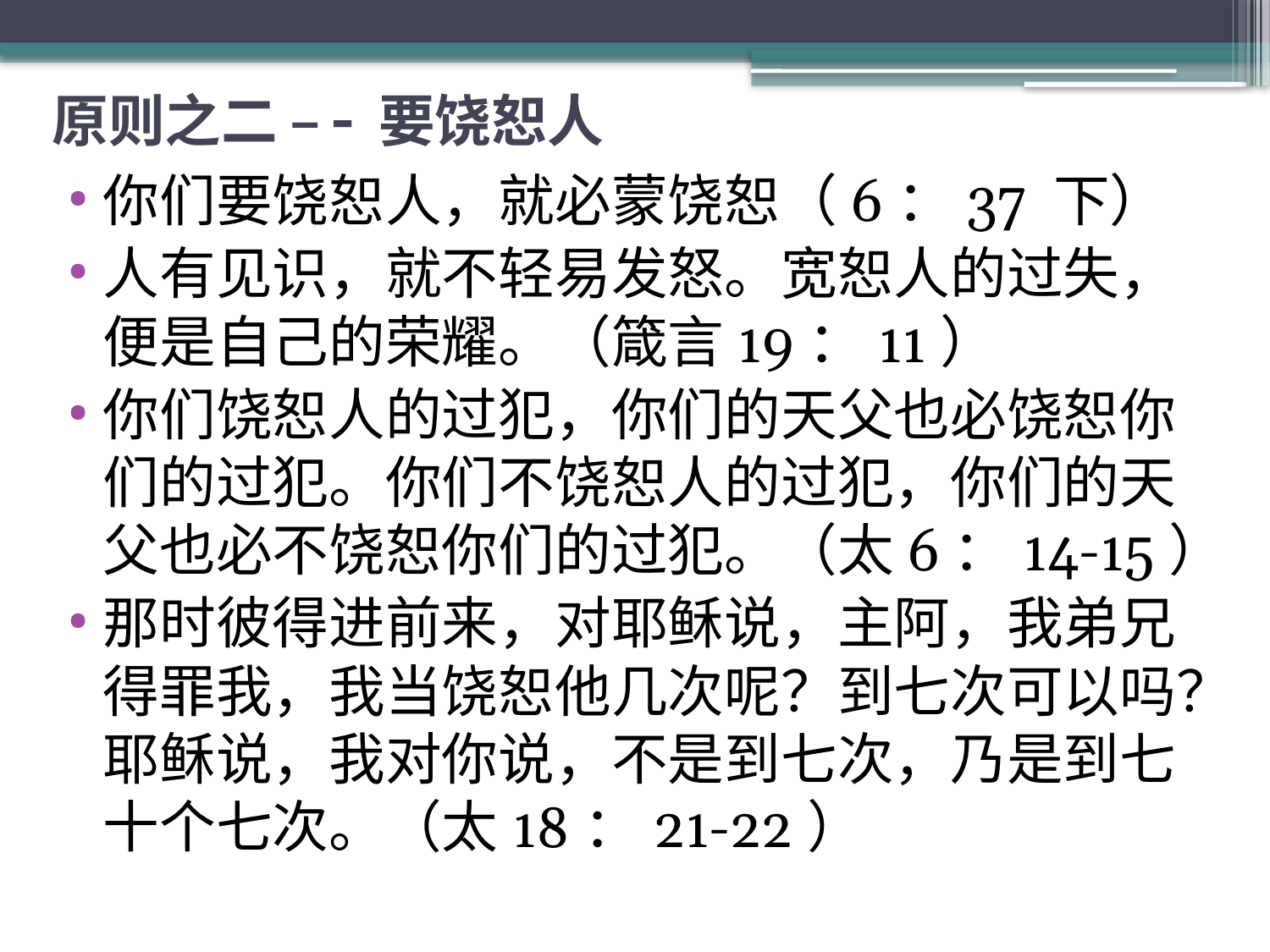

# 原则之二 –- 要饶恕人
你们要饶恕人，就必蒙饶恕（6：37 下）
人有见识，就不轻易发怒。宽恕人的过失，便是自己的荣耀。（箴言19：11）
你们饶恕人的过犯，你们的天父也必饶恕你们的过犯。你们不饶恕人的过犯，你们的天父也必不饶恕你们的过犯。（太6：14-15）
那时彼得进前来，对耶稣说，主阿，我弟兄得罪我，我当饶恕他几次呢？到七次可以吗？耶稣说，我对你说，不是到七次，乃是到七十个七次。（太18：21-22）